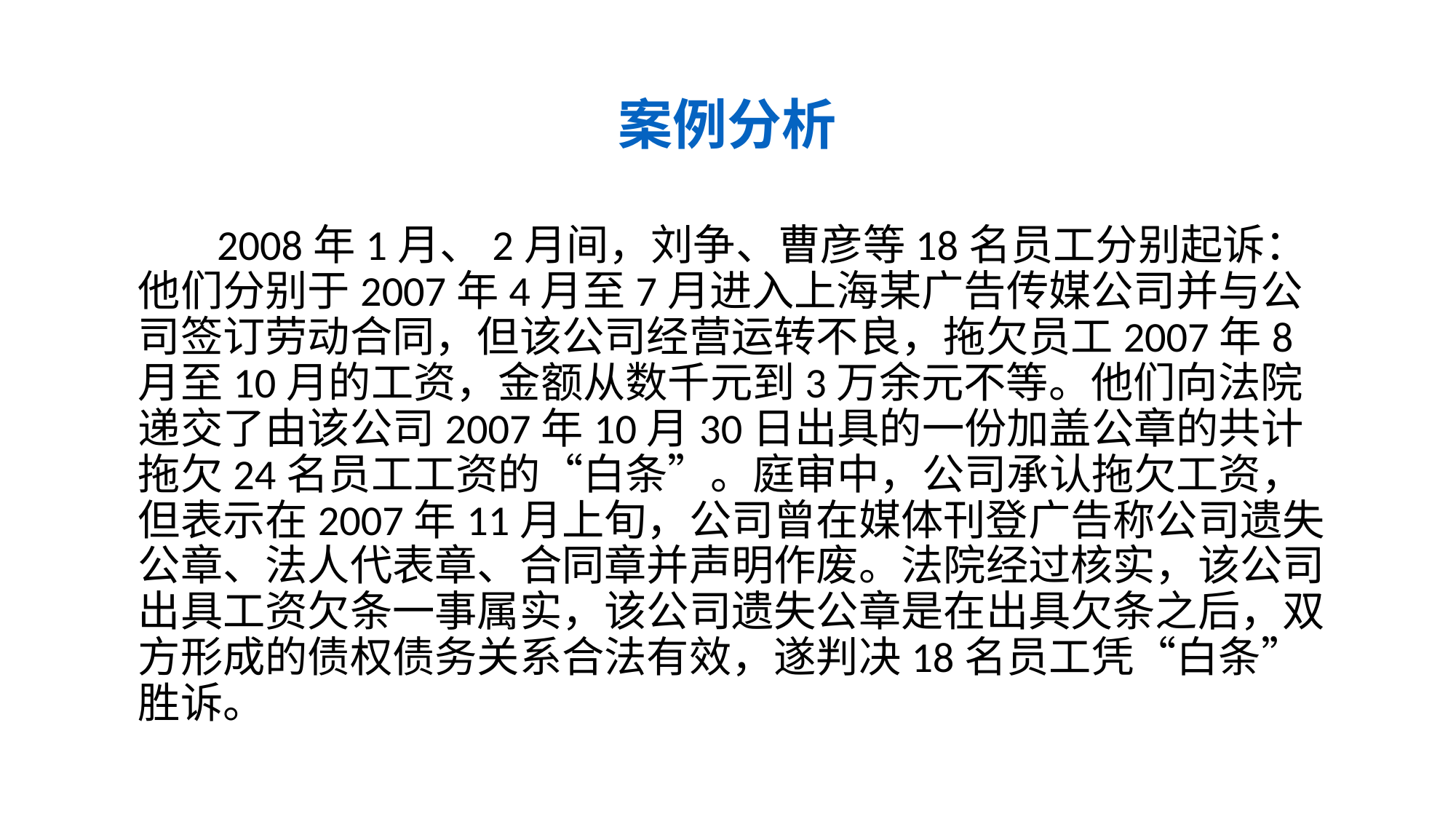

# 案例分析
           2008年1月、2月间，刘争、曹彦等18名员工分别起诉：他们分别于2007年4月至7月进入上海某广告传媒公司并与公司签订劳动合同，但该公司经营运转不良，拖欠员工2007年8月至10月的工资，金额从数千元到3万余元不等。他们向法院递交了由该公司2007年10月30日出具的一份加盖公章的共计拖欠24名员工工资的“白条”。庭审中，公司承认拖欠工资，但表示在2007年11月上旬，公司曾在媒体刊登广告称公司遗失公章、法人代表章、合同章并声明作废。法院经过核实，该公司出具工资欠条一事属实，该公司遗失公章是在出具欠条之后，双方形成的债权债务关系合法有效，遂判决18名员工凭“白条”胜诉。